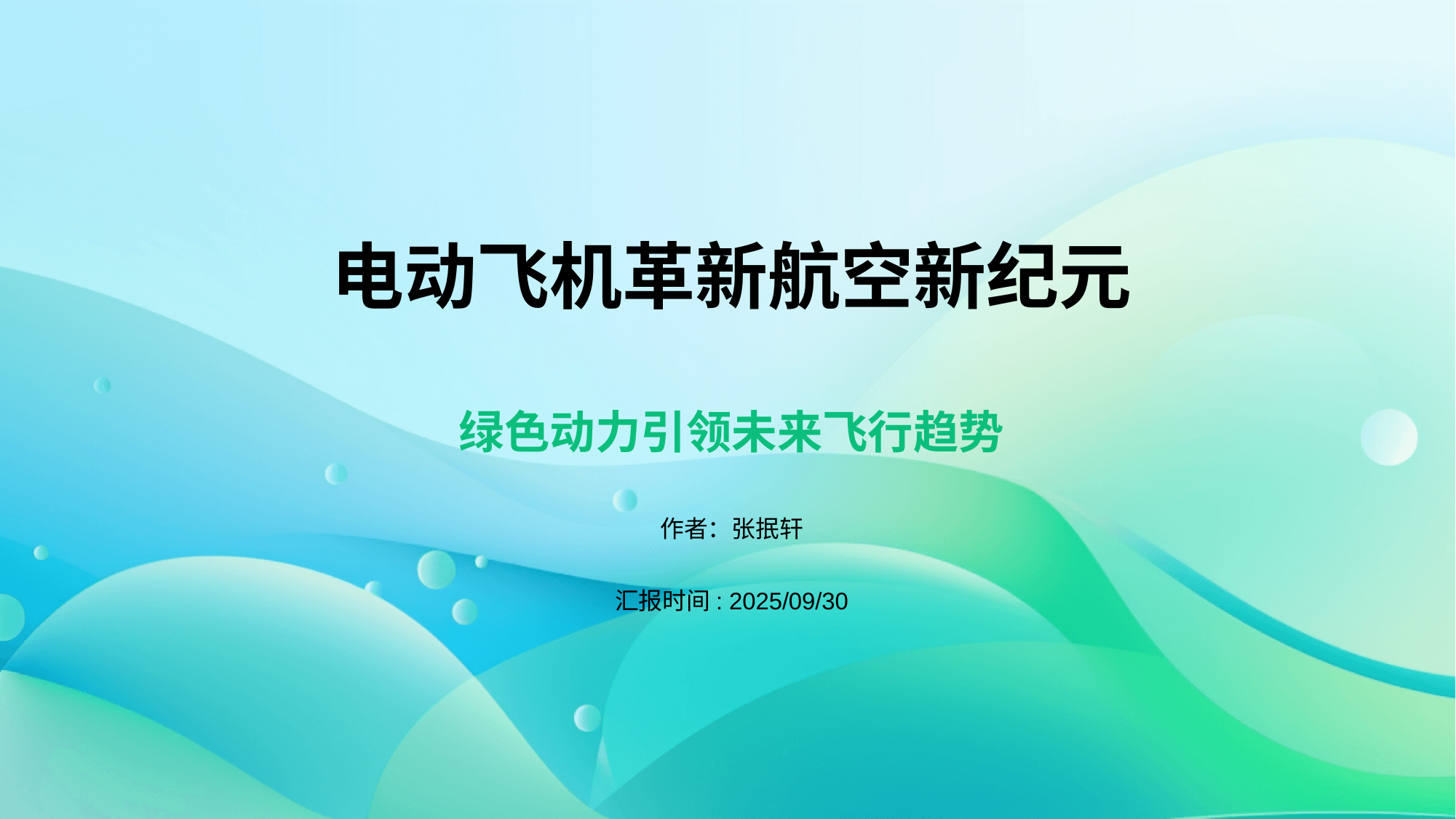

电动飞机革新航空新纪元
绿色动力引领未来飞行趋势

作者：张抿轩

汇报时间: 2025/09/30